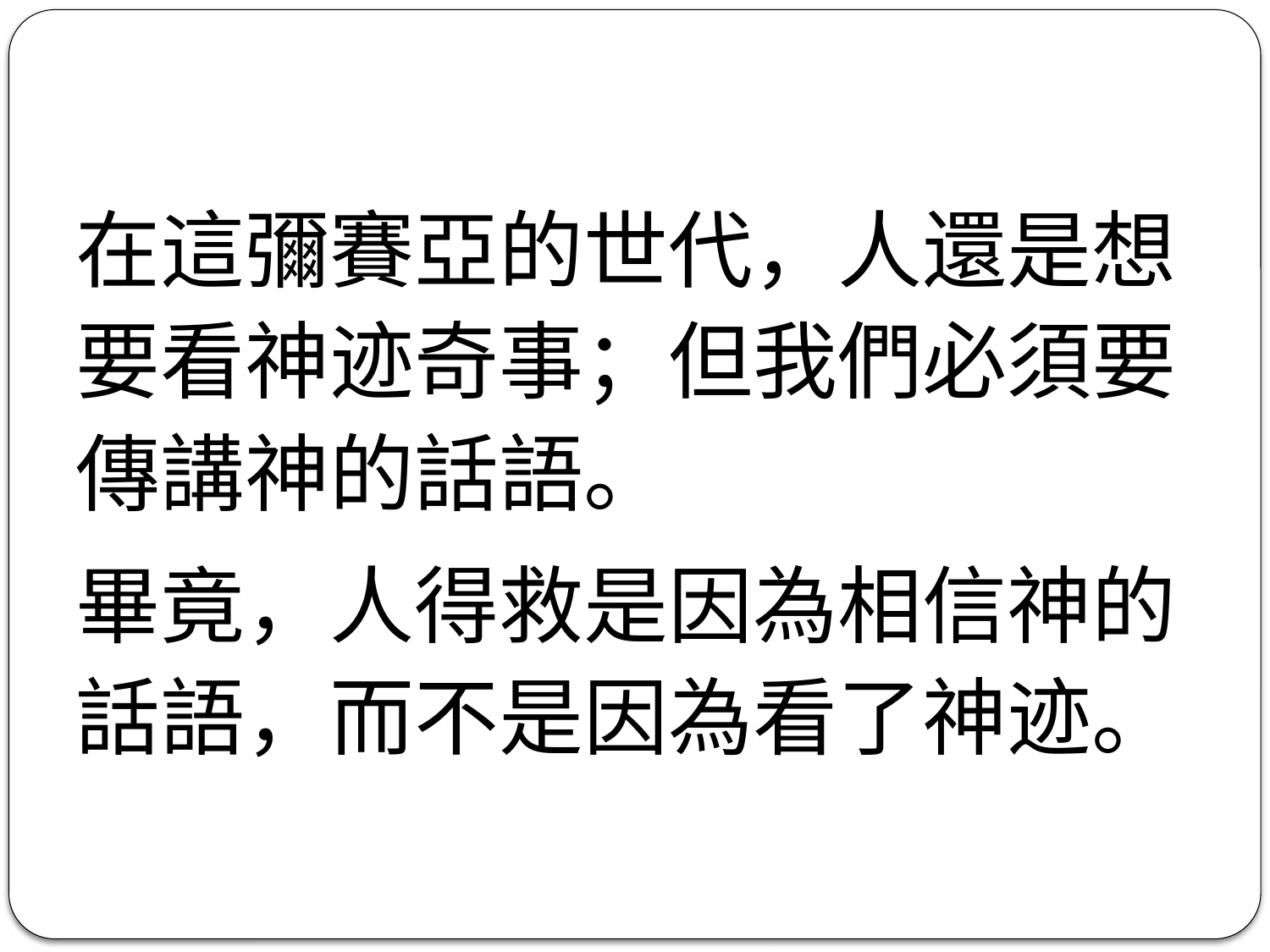

在這彌賽亞的世代，人還是想要看神迹奇事；但我們必須要傳講神的話語。
畢竟，人得救是因為相信神的話語，而不是因為看了神迹。